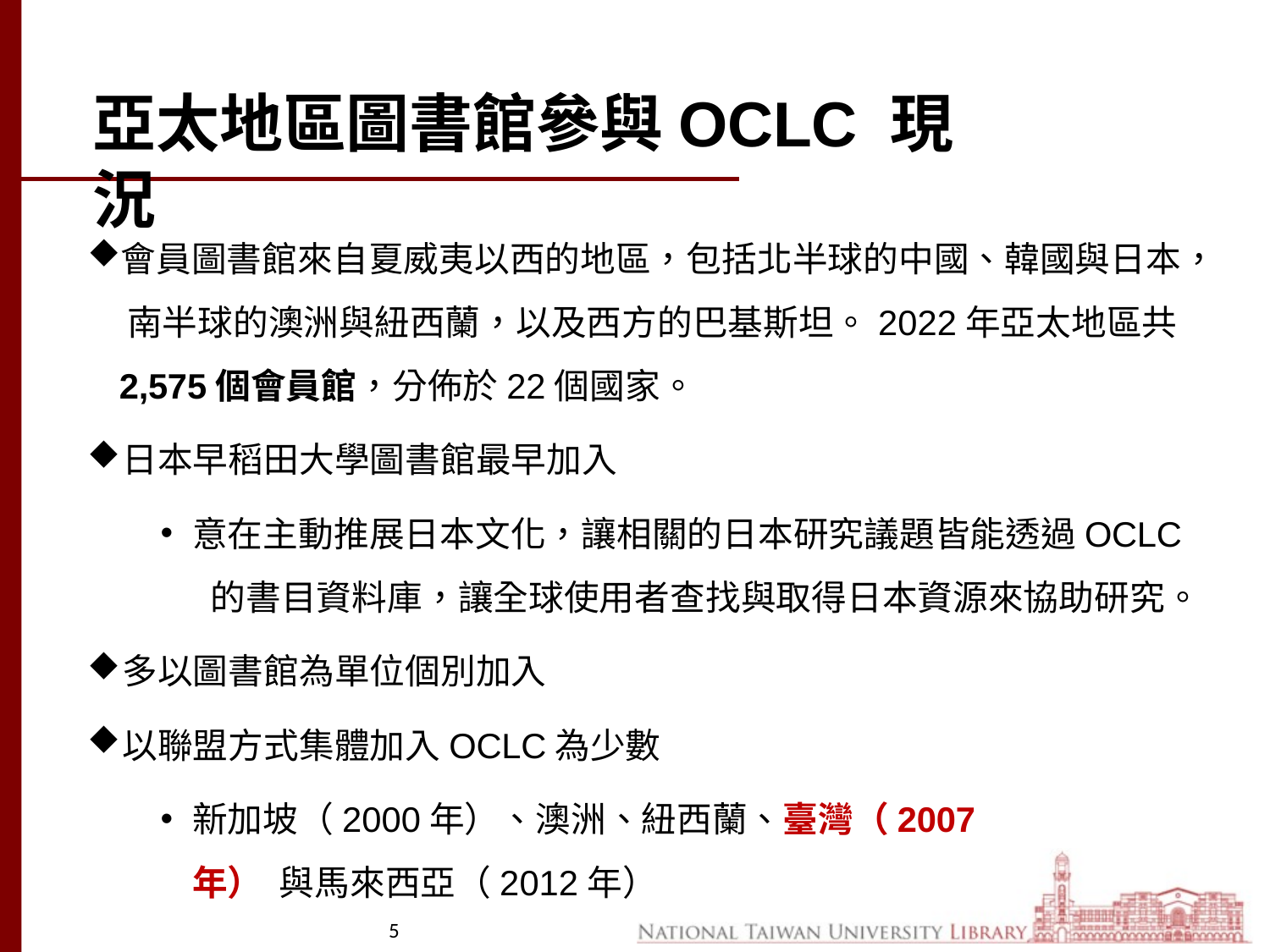

# 亞太地區圖書館參與OCLC 現況
會員圖書館來自夏威夷以西的地區，包括北半球的中國、韓國與日本，  南半球的澳洲與紐西蘭，以及西方的巴基斯坦。2022年亞太地區共 2,575個會員館，分佈於22個國家。
日本早稻田大學圖書館最早加入
意在主動推展日本文化，讓相關的日本研究議題皆能透過OCLC  的書目資料庫，讓全球使用者查找與取得日本資源來協助研究。
多以圖書館為單位個別加入
以聯盟方式集體加入OCLC為少數
新加坡（2000年）、澳洲、紐西蘭、臺灣（2007年）  與馬來西亞（2012年）
5